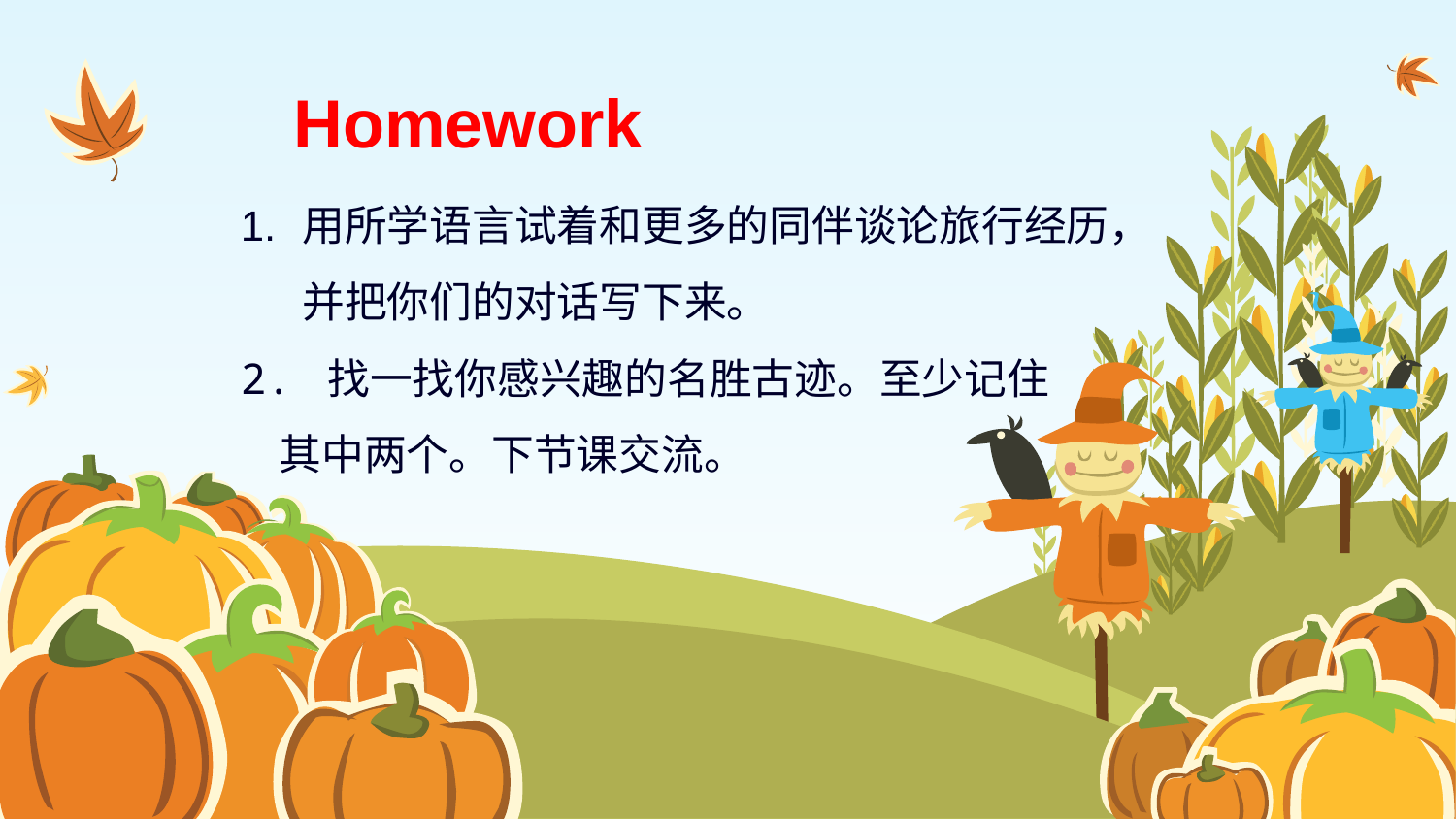

Homework
用所学语言试着和更多的同伴谈论旅行经历，并把你们的对话写下来。
2. 找一找你感兴趣的名胜古迹。至少记住
   其中两个。下节课交流。